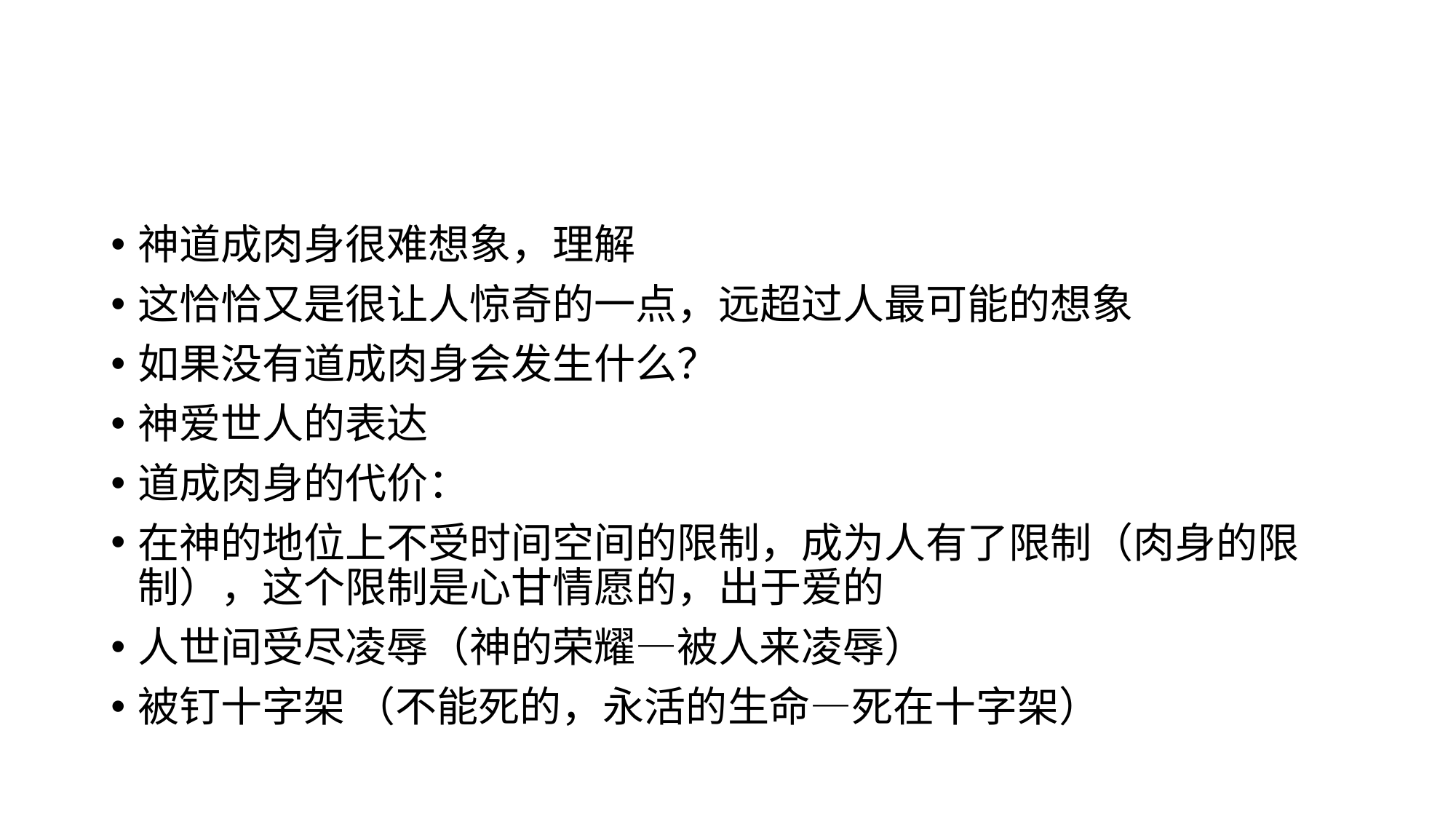

#
神道成肉身很难想象，理解
这恰恰又是很让人惊奇的一点，远超过人最可能的想象
如果没有道成肉身会发生什么？
神爱世人的表达
道成肉身的代价：
在神的地位上不受时间空间的限制，成为人有了限制（肉身的限制），这个限制是心甘情愿的，出于爱的
人世间受尽凌辱（神的荣耀—被人来凌辱）
被钉十字架 （不能死的，永活的生命—死在十字架）